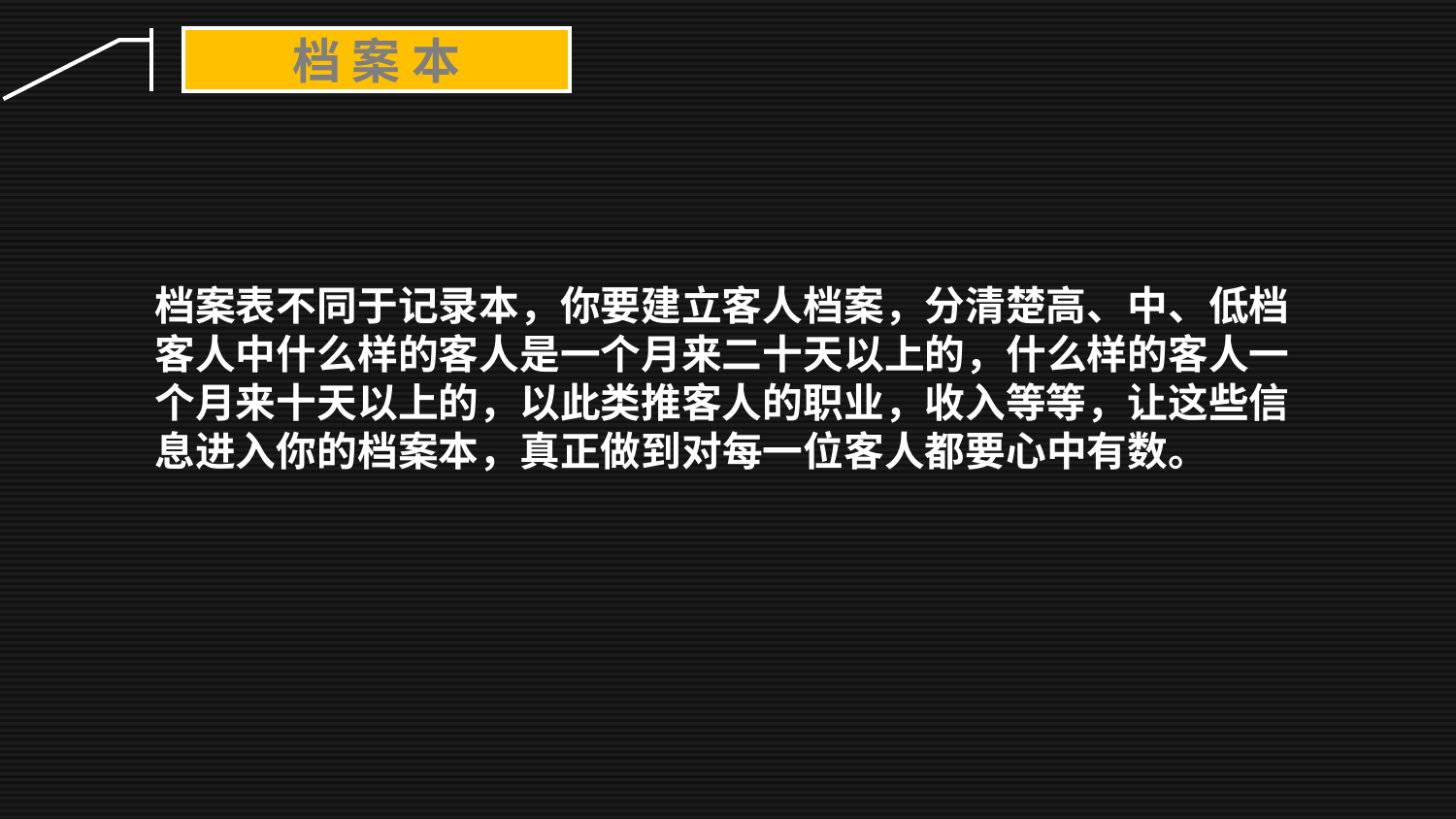

档 案 本
档案表不同于记录本，你要建立客人档案，分清楚高、中、低档客人中什么样的客人是一个月来二十天以上的，什么样的客人一个月来十天以上的，以此类推客人的职业，收入等等，让这些信息进入你的档案本，真正做到对每一位客人都要心中有数。